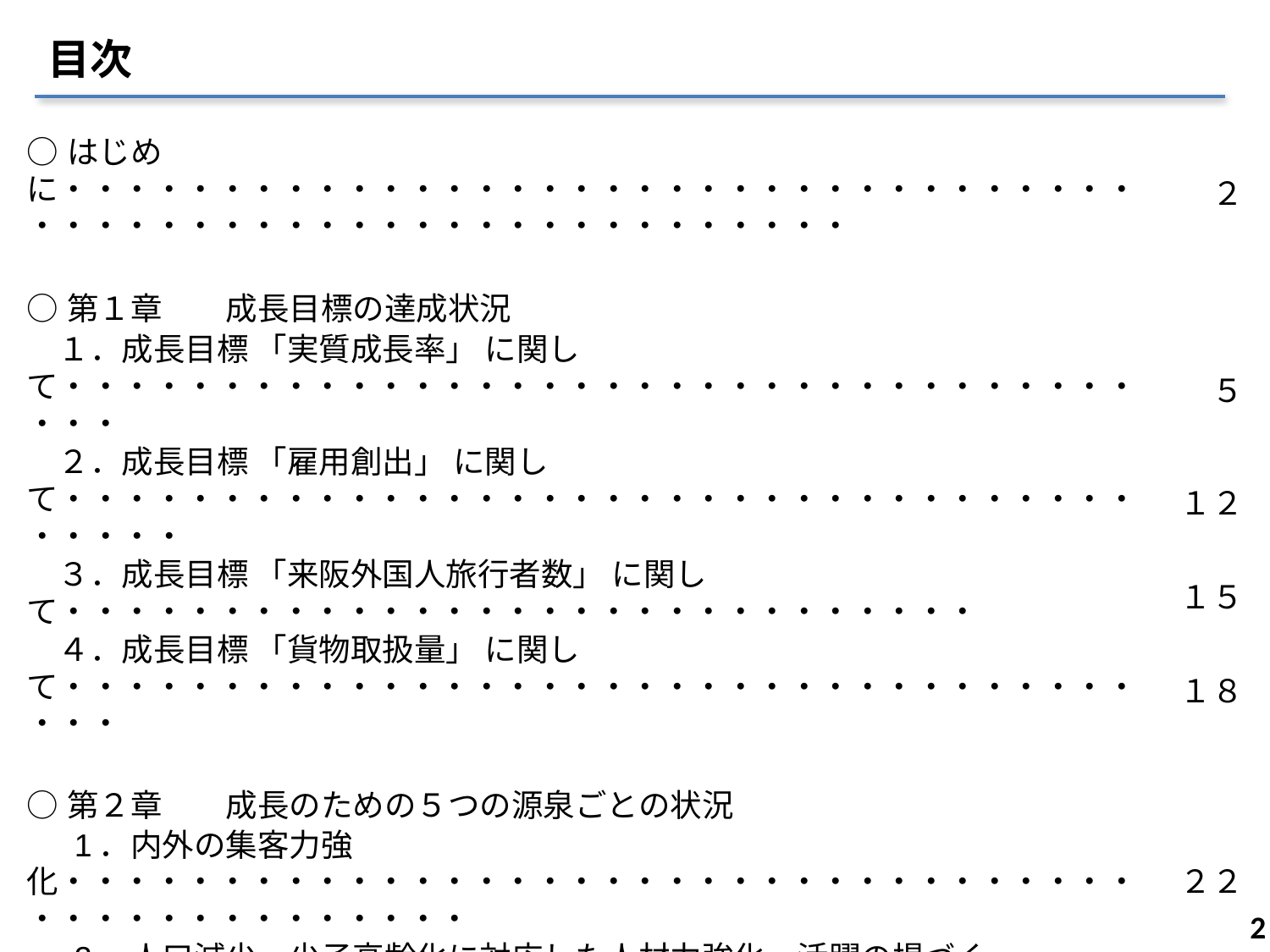

目次
| ○はじめに・・・・・・・・・・・・・・・・・・・・・・・・・・・・・・・・・・・・・・・・・・・・・・・・・・・・・・・・・・・・ | ２ |
| --- | --- |
|  |  |
| ○第１章　　成長目標の達成状況 |  |
| １．成長目標 「実質成長率」 に関して・・・・・・・・・・・・・・・・・・・・・・・・・・・・・・・・・・・・・ | ５ |
| ２．成長目標 「雇用創出」 に関して・・・・・・・・・・・・・・・・・・・・・・・・・・・・・・・・・・・・・・・ | １２ |
| ３．成長目標 「来阪外国人旅行者数」 に関して・・・・・・・・・・・・・・・・・・・・・・・・・・・・・ | １５ |
| ４．成長目標 「貨物取扱量」 に関して・・・・・・・・・・・・・・・・・・・・・・・・・・・・・・・・・・・・・ | １８ |
|  |  |
| ○第２章　　成長のための５つの源泉ごとの状況 |  |
| 1．内外の集客力強化・・・・・・・・・・・・・・・・・・・・・・・・・・・・・・・・・・・・・・・・・・・・・・・・ | ２２ |
| 2．人口減少・少子高齢化に対応した人材力強化・活躍の場づくり・・・・・・・・・・・・・ | ４０ |
| 3．強みを活かす産業・技術の強化・・・・・・・・・・・・・・・・・・・・・・・・・・・・・・・・・・・・・・ | ６７ |
| 4．アジア活力の取り込み強化・物流人流インフラの活用・・・・・・・・・・・・・・・・・・・・・・ | １１１ |
| 5．都市の再生・・・・・・・・・・・・・・・・・・・・・・・・・・・・・・・・・・・・・・・・・・・・・・・・・・・・・・ | １３４ |
| ※「具体的取組状況」は別冊 |  |
2